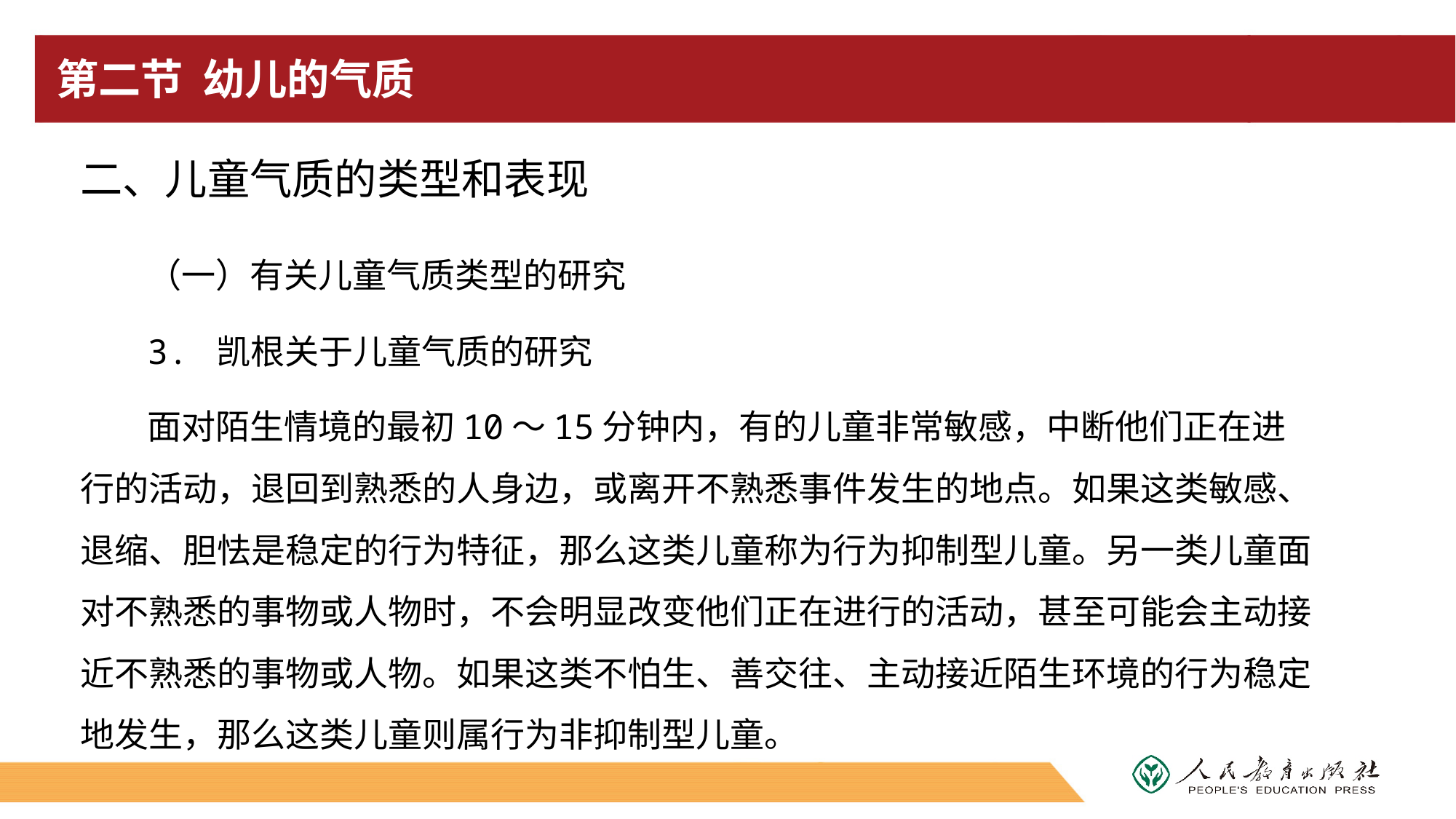

# 第二节  幼儿的气质
二、儿童气质的类型和表现
（一）有关儿童气质类型的研究
3. 凯根关于儿童气质的研究
面对陌生情境的最初10～15分钟内，有的儿童非常敏感，中断他们正在进行的活动，退回到熟悉的人身边，或离开不熟悉事件发生的地点。如果这类敏感、退缩、胆怯是稳定的行为特征，那么这类儿童称为行为抑制型儿童。另一类儿童面对不熟悉的事物或人物时，不会明显改变他们正在进行的活动，甚至可能会主动接近不熟悉的事物或人物。如果这类不怕生、善交往、主动接近陌生环境的行为稳定地发生，那么这类儿童则属行为非抑制型儿童。